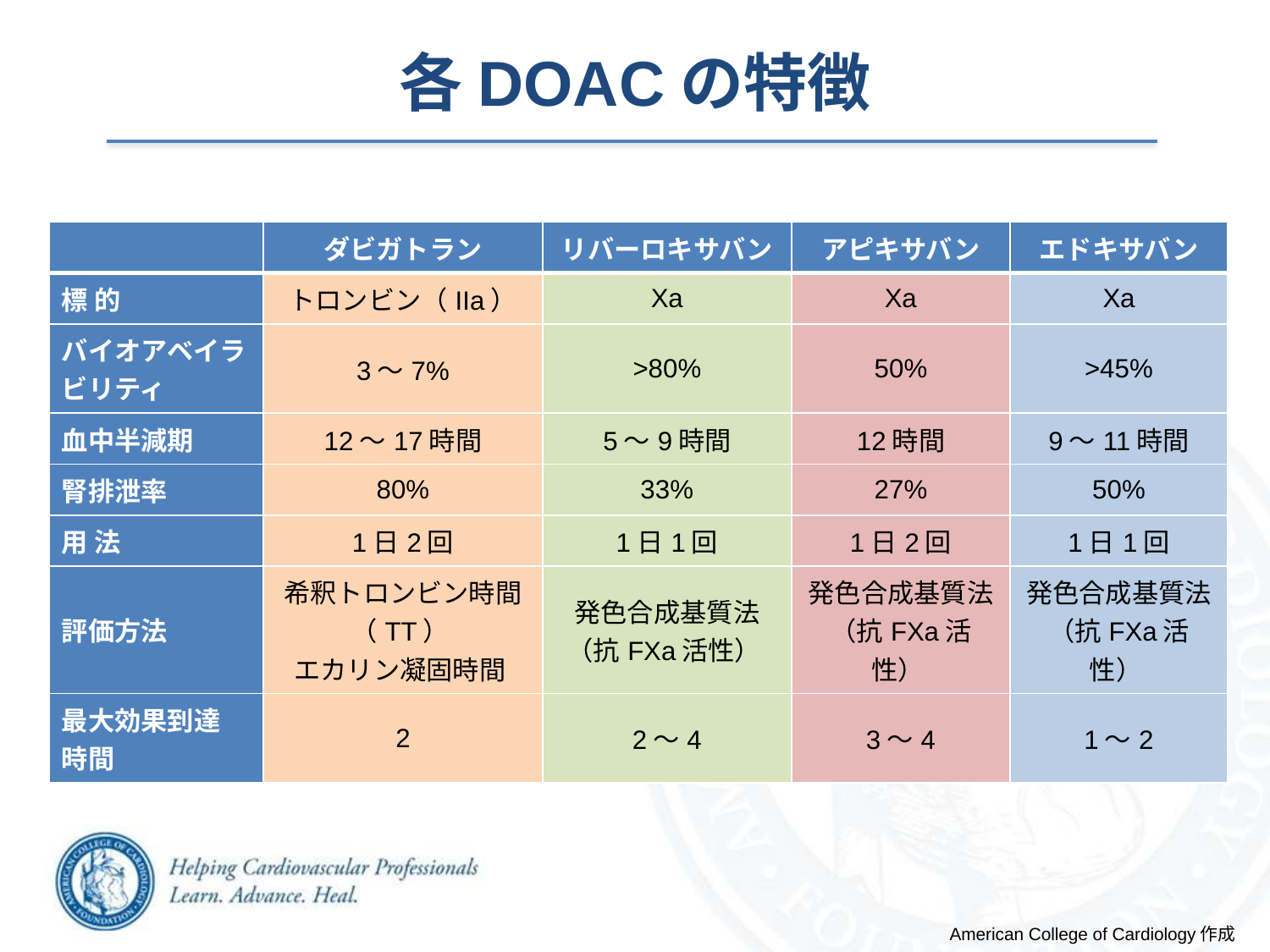

# 各DOACの特徴
|  | ダビガトラン | リバーロキサバン | アピキサバン | エドキサバン |
| --- | --- | --- | --- | --- |
| 標 的 | トロンビン（IIa） | Xa | Xa | Xa |
| バイオアベイラビリティ | 3～7% | >80% | 50% | >45% |
| 血中半減期 | 12～17時間 | 5～9時間 | 12時間 | 9～11時間 |
| 腎排泄率 | 80% | 33% | 27% | 50% |
| 用 法 | 1日2回 | 1日1回 | 1日2回 | 1日1回 |
| 評価方法 | 希釈トロンビン時間（TT） エカリン凝固時間 | 発色合成基質法（抗FXa活性） | 発色合成基質法（抗FXa活性） | 発色合成基質法（抗FXa活性） |
| 最大効果到達 時間 | 2 | 2～4 | 3～4 | 1～2 |
American College of Cardiology作成